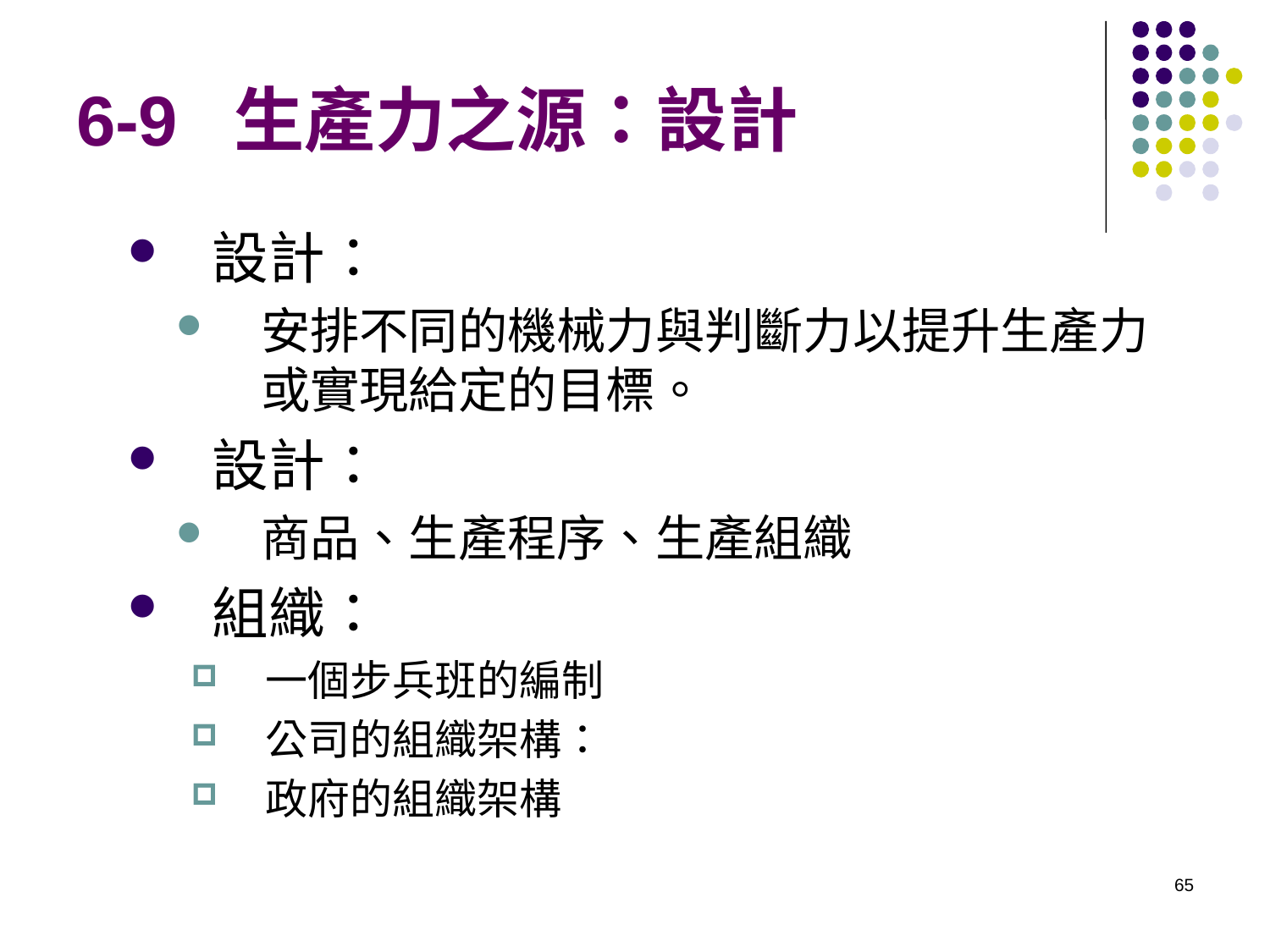

# 6-9  生產力之源：設計
設計：
安排不同的機械力與判斷力以提升生產力或實現給定的目標。
設計：
商品、生產程序、生產組織
組織：
一個步兵班的編制
公司的組織架構：
政府的組織架構
65